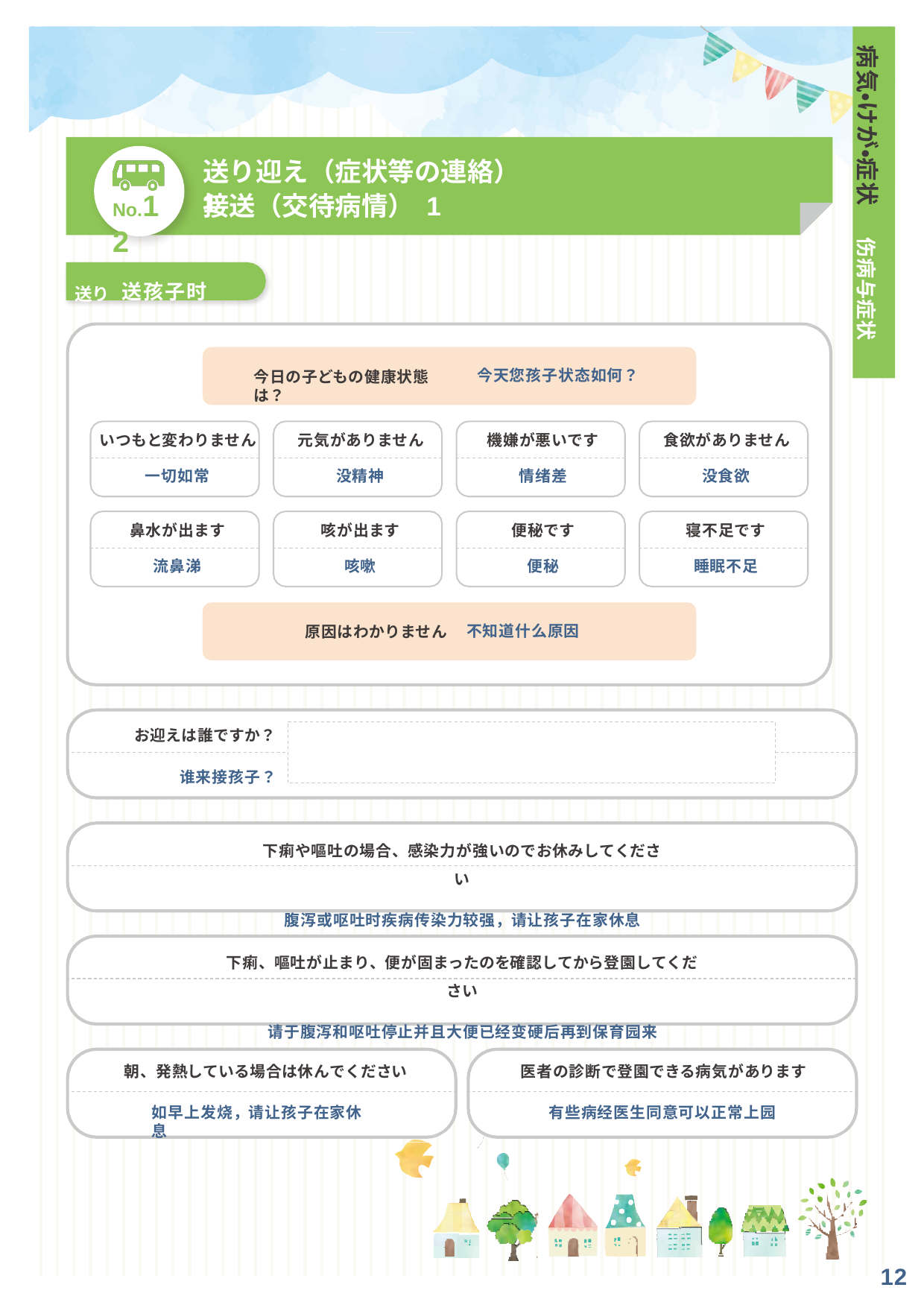

病気・けが・症状	伤病与症状

送り迎え（症状等の連絡）1

No.12
接送（交待病情） 1

送り 送孩子时

今天您孩子状态如何？
今日の子どもの健康状態は？

いつもと変わりません
元気がありません
機嫌が悪いです
食欲がありません
一切如常
没精神
情绪差
没食欲

鼻水が出ます
咳が出ます
便秘です
寝不足です
流鼻涕
咳嗽
便秘
睡眠不足

不知道什么原因
原因はわかりません

お迎えは誰ですか？

谁来接孩子？

下痢や嘔吐の場合、感染力が強いのでお休みしてください

腹泻或呕吐时疾病传染力较强，请让孩子在家休息

下痢、嘔吐が止まり、便が固まったのを確認してから登園してください

请于腹泻和呕吐停止并且大便已经变硬后再到保育园来

朝、発熱している場合は休んでください
医者の診断で登園できる病気があります
如早上发烧，请让孩子在家休息
有些病经医生同意可以正常上园

12